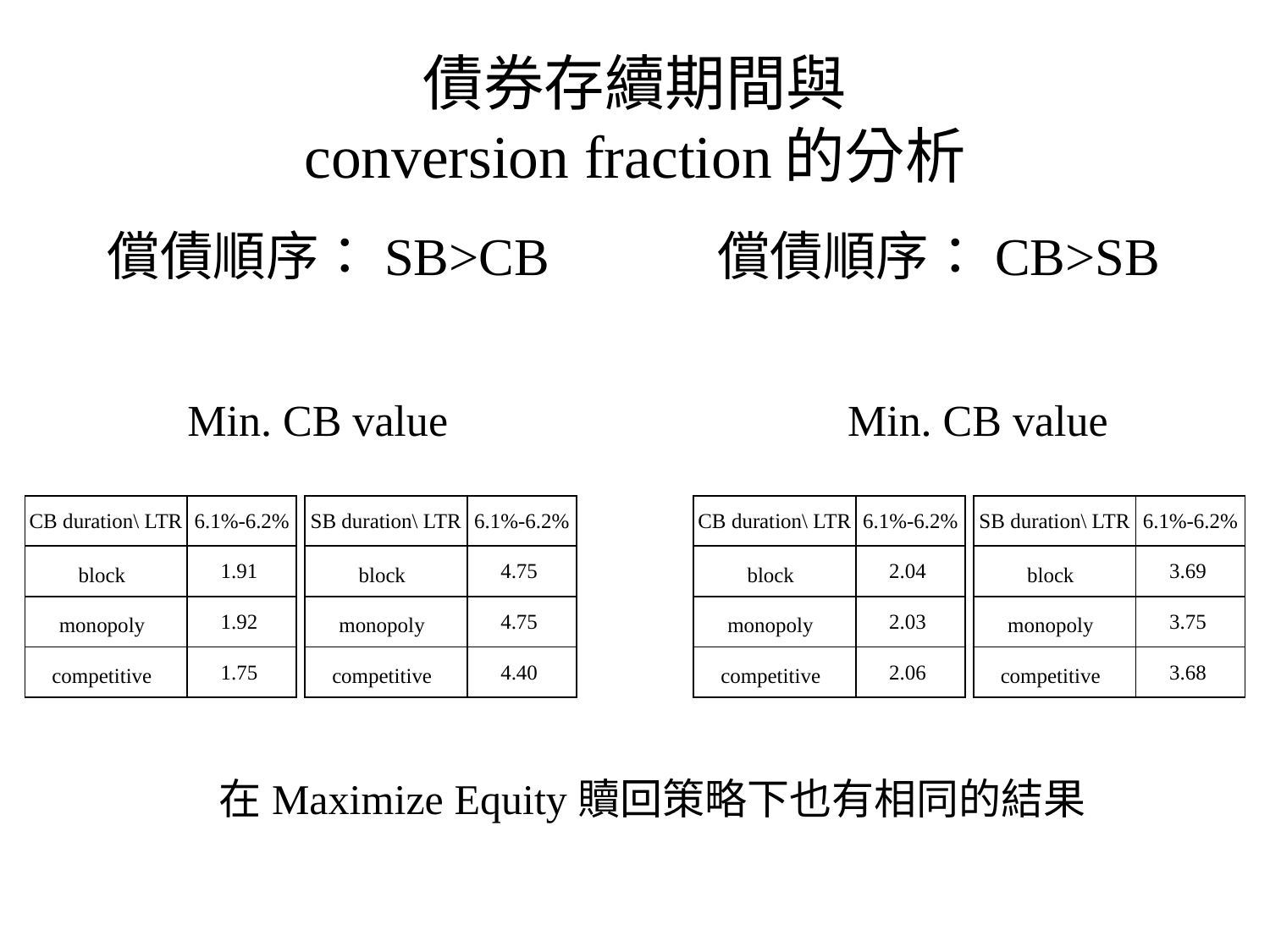

# 債券存續期間與 conversion fraction的分析
償債順序：SB>CB
償債順序：CB>SB
Min. CB value
Min. CB value
| CB duration\ LTR | 6.1%-6.2% |
| --- | --- |
| block | 1.91 |
| monopoly | 1.92 |
| competitive | 1.75 |
| SB duration\ LTR | 6.1%-6.2% |
| --- | --- |
| block | 4.75 |
| monopoly | 4.75 |
| competitive | 4.40 |
| CB duration\ LTR | 6.1%-6.2% |
| --- | --- |
| block | 2.04 |
| monopoly | 2.03 |
| competitive | 2.06 |
| SB duration\ LTR | 6.1%-6.2% |
| --- | --- |
| block | 3.69 |
| monopoly | 3.75 |
| competitive | 3.68 |
在Maximize Equity贖回策略下也有相同的結果